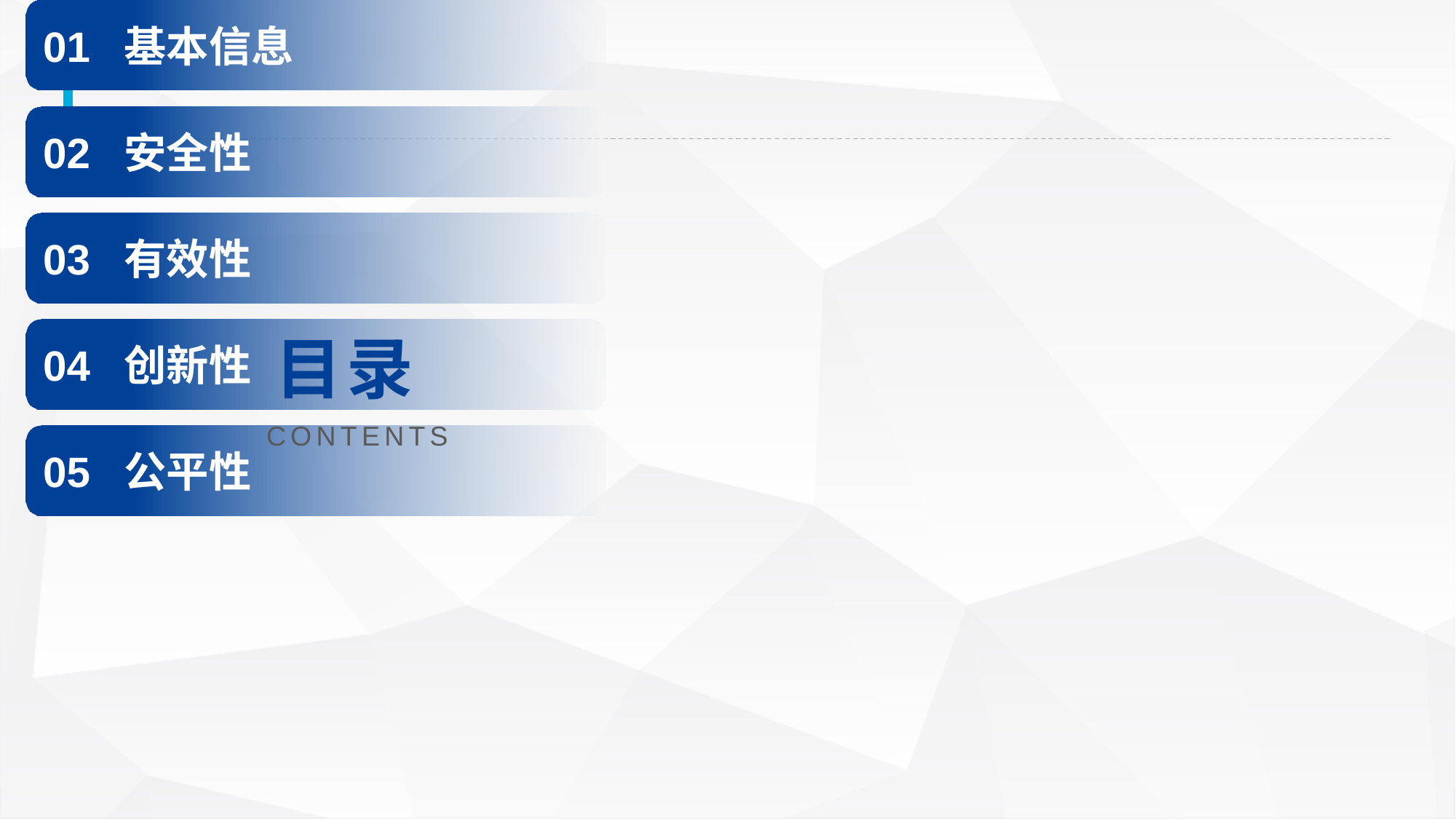

01  基本信息
02  安全性
03  有效性
04  创新性
05  公平性
目录
CONTENTS